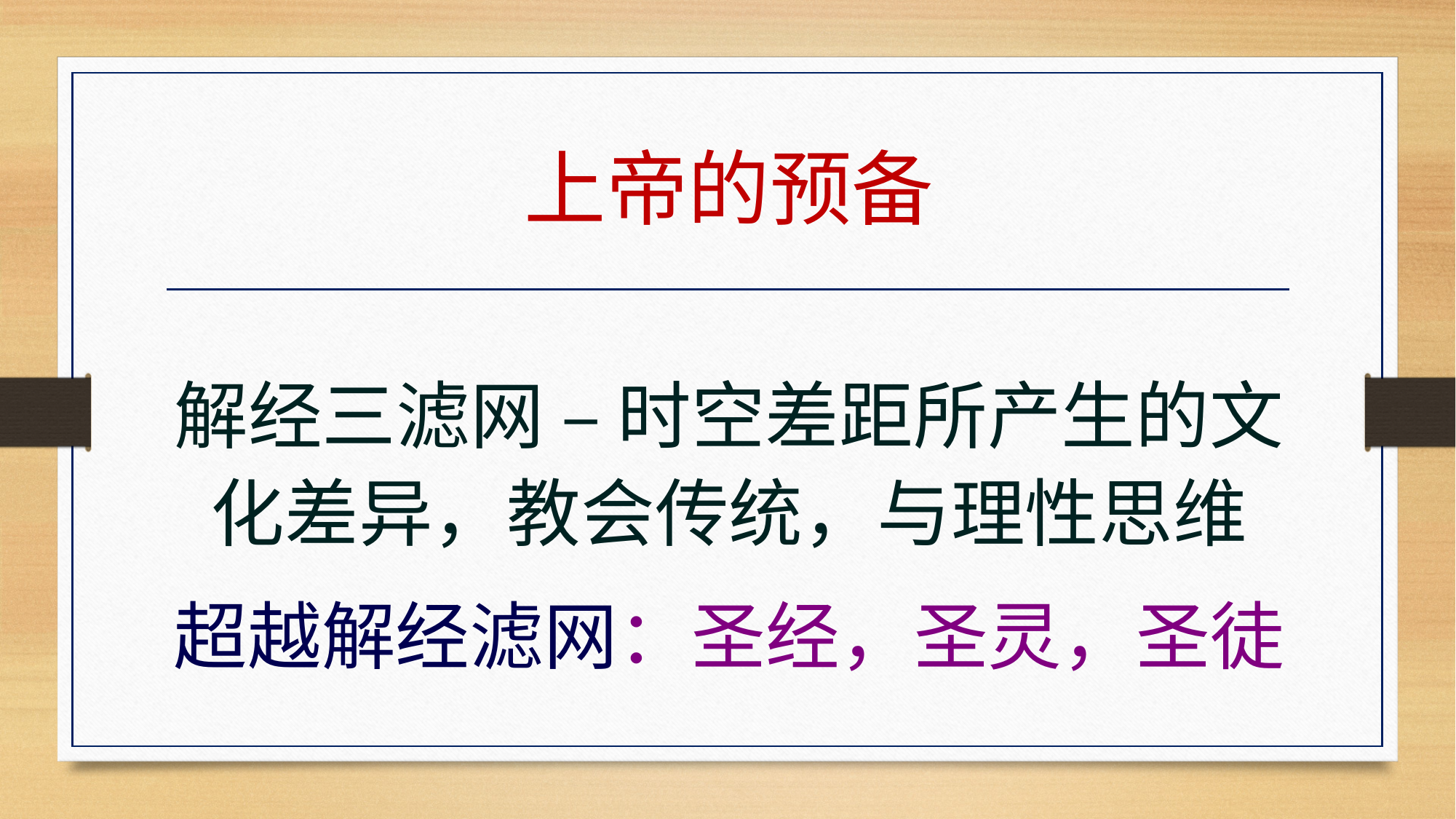

# 上帝的预备
解经三滤网 – 时空差距所产生的文化差异，教会传统，与理性思维
超越解经滤网：圣经，圣灵，圣徒